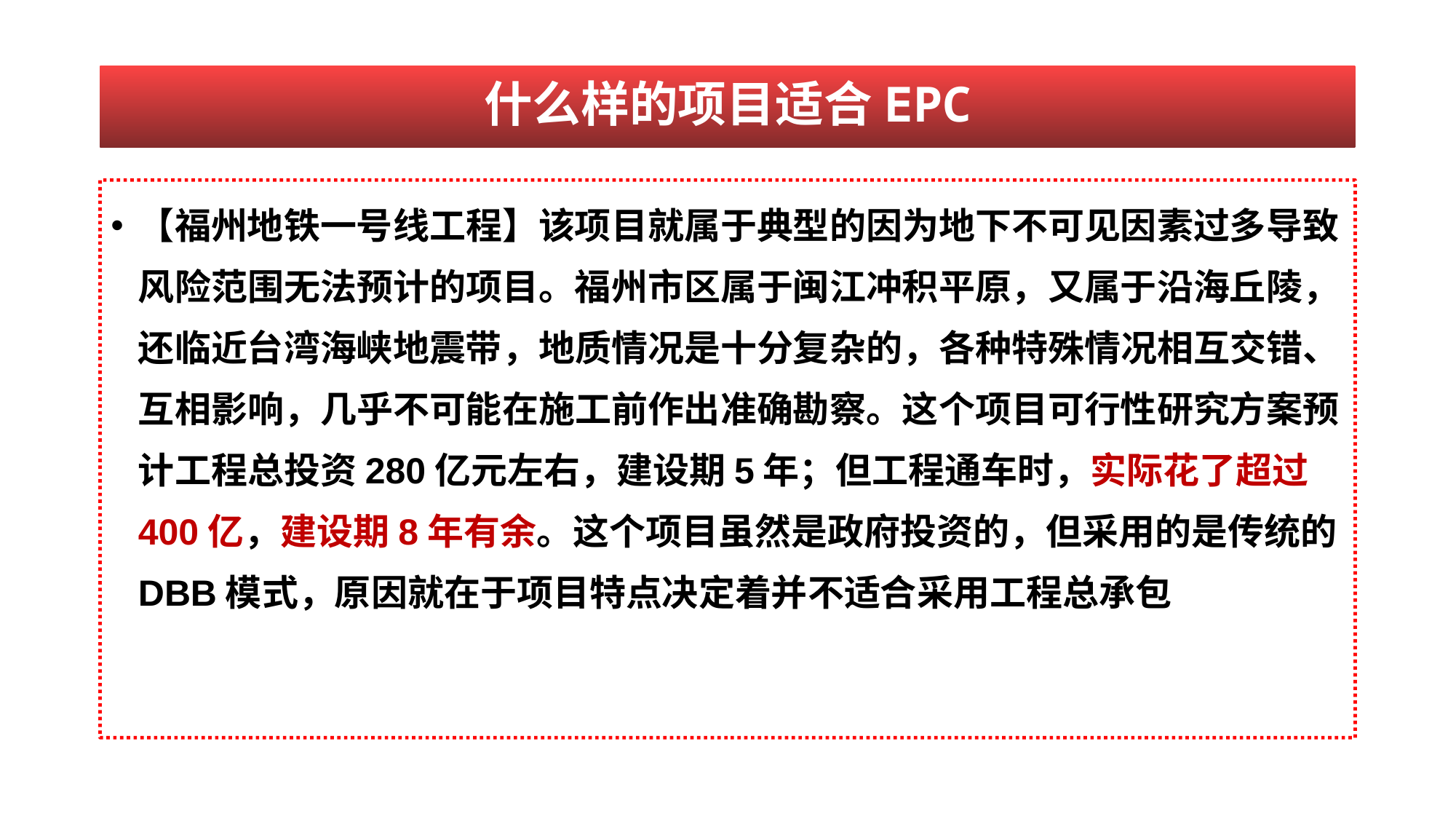

# 什么样的项目适合EPC
【福州地铁一号线工程】该项目就属于典型的因为地下不可见因素过多导致风险范围无法预计的项目。福州市区属于闽江冲积平原，又属于沿海丘陵，还临近台湾海峡地震带，地质情况是十分复杂的，各种特殊情况相互交错、互相影响，几乎不可能在施工前作出准确勘察。这个项目可行性研究方案预计工程总投资280亿元左右，建设期5年；但工程通车时，实际花了超过400亿，建设期8年有余。这个项目虽然是政府投资的，但采用的是传统的DBB模式，原因就在于项目特点决定着并不适合采用工程总承包